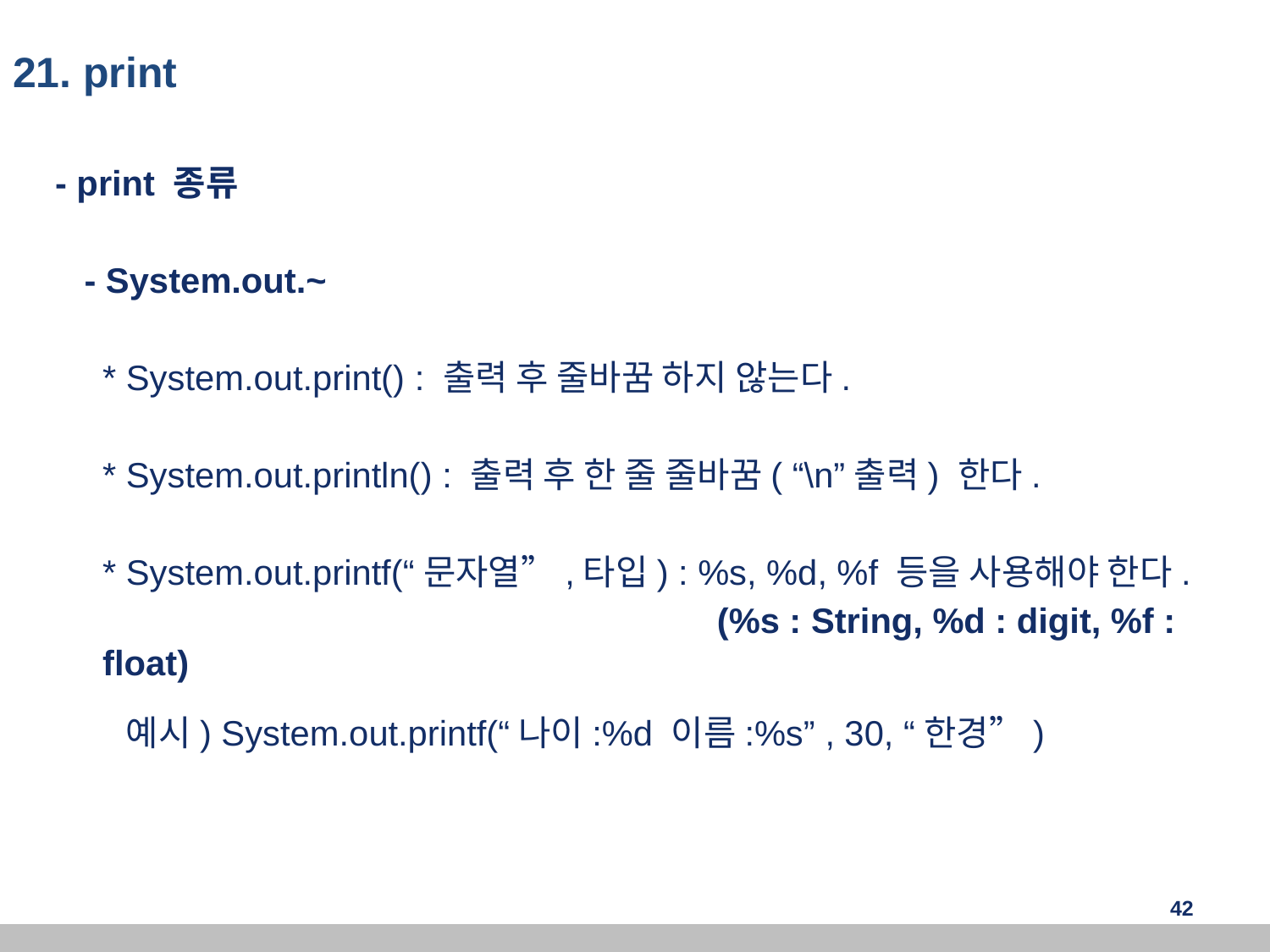

21. print
- print 종류

   - System.out.~

	* System.out.print() : 출력 후 줄바꿈 하지 않는다.

	* System.out.println() : 출력 후 한 줄 줄바꿈( “\n”출력) 한다.

	* System.out.printf(“문자열”,타입) : %s, %d, %f 등을 사용해야 한다.
			                                     (%s : String, %d : digit, %f : float)
        예시) System.out.printf(“나이:%d 이름:%s” , 30, “한경”)
42